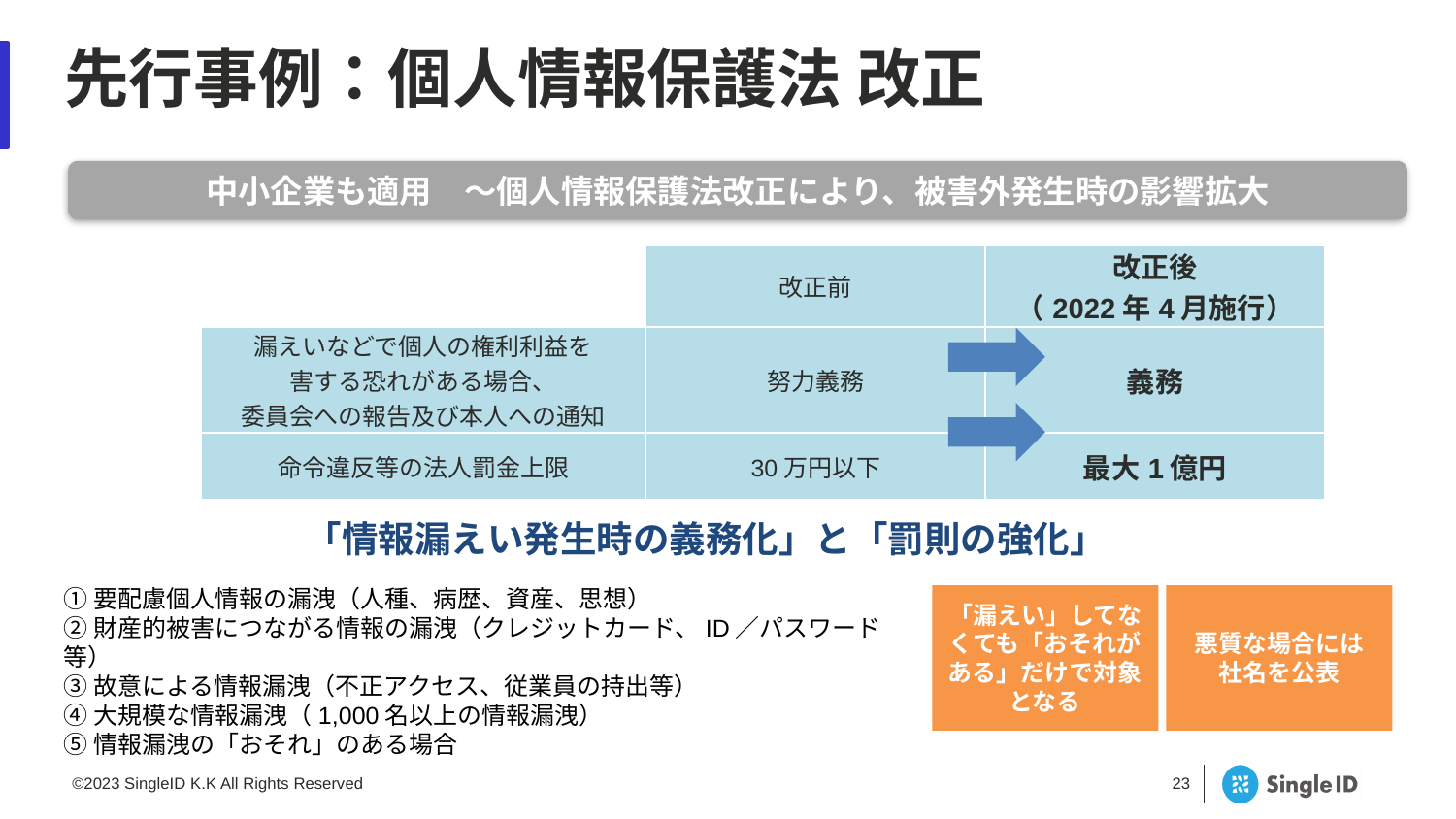

# 先行事例：個人情報保護法 改正
中小企業も適用　～個人情報保護法改正により、被害外発生時の影響拡大
|  | 改正前 | 改正後 （2022年4月施行） |
| --- | --- | --- |
| 漏えいなどで個人の権利利益を 害する恐れがある場合、 委員会への報告及び本人への通知 | 努力義務 | 義務 |
| 命令違反等の法人罰金上限 | 30万円以下 | 最大1億円 |

「情報漏えい発生時の義務化」と「罰則の強化」
①要配慮個人情報の漏洩（人種、病歴、資産、思想）
②財産的被害につながる情報の漏洩（クレジットカード、ID／パスワード等）
③故意による情報漏洩（不正アクセス、従業員の持出等）
④大規模な情報漏洩（1,000名以上の情報漏洩）
⑤情報漏洩の「おそれ」のある場合
「漏えい」してなくても「おそれがある」だけで対象となる
悪質な場合には
社名を公表